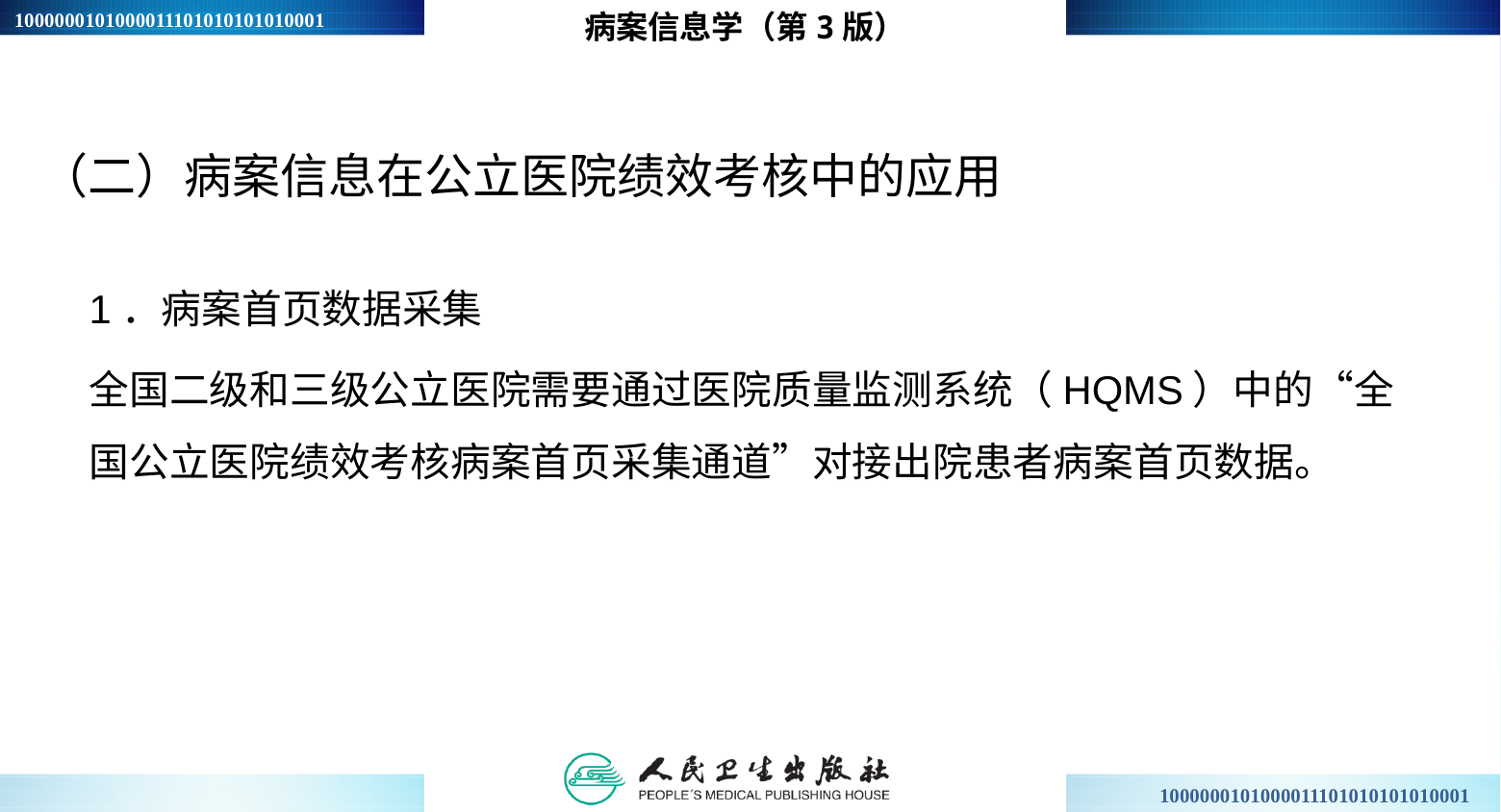

病案信息学（第3版）
（二）病案信息在公立医院绩效考核中的应用
1．病案首页数据采集
全国二级和三级公立医院需要通过医院质量监测系统（HQMS）中的“全国公立医院绩效考核病案首页采集通道”对接出院患者病案首页数据。